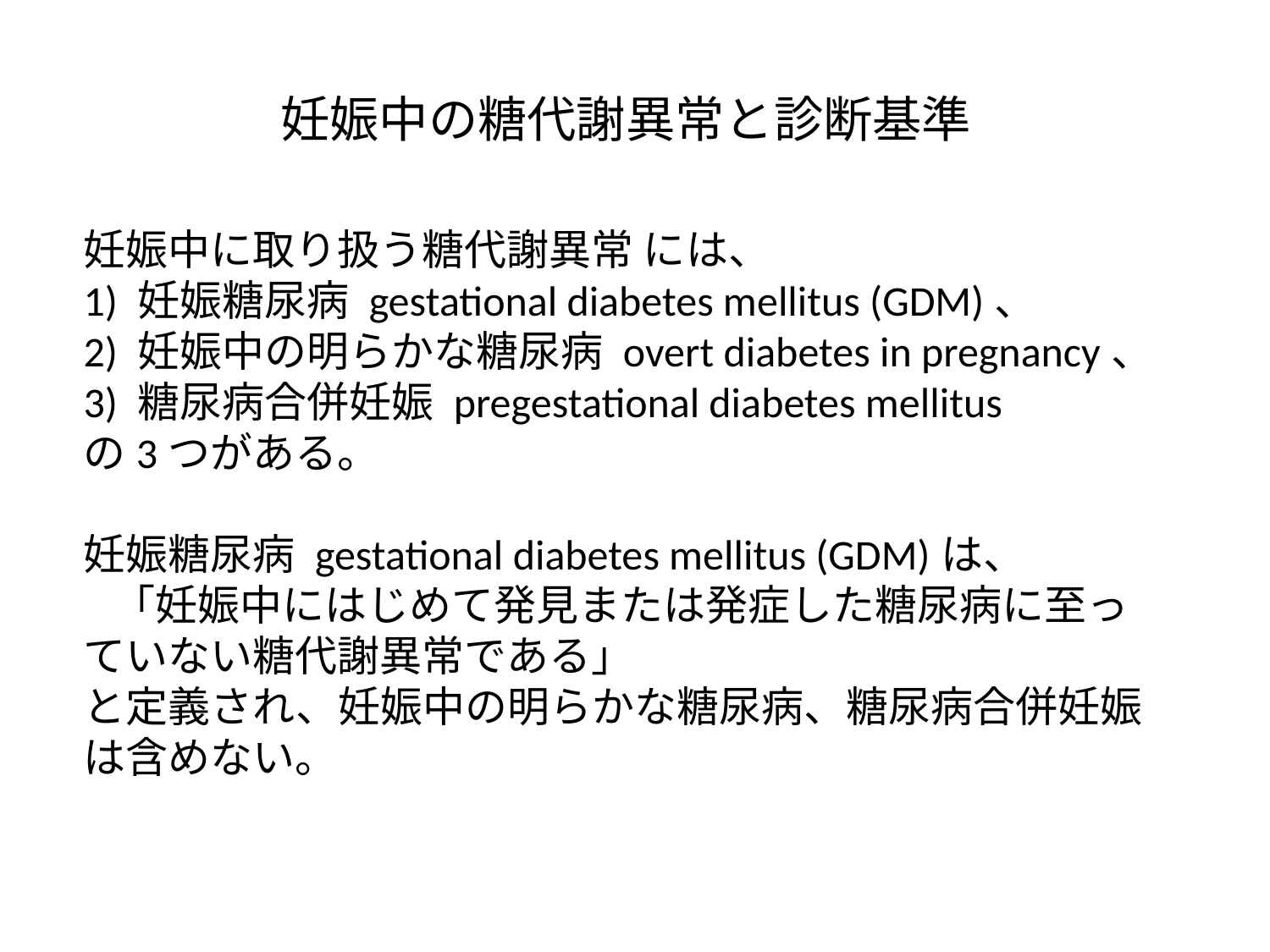

妊娠中の糖代謝異常と診断基準

妊娠中に取り扱う糖代謝異常 には、
1) 妊娠糖尿病 gestational diabetes mellitus (GDM)、
2) 妊娠中の明らかな糖尿病 overt diabetes in pregnancy、
3) 糖尿病合併妊娠 pregestational diabetes mellitus
の3つがある。

妊娠糖尿病 gestational diabetes mellitus (GDM)は、
  「妊娠中にはじめて発見または発症した糖尿病に至っていない糖代謝異常である」
と定義され、妊娠中の明らかな糖尿病、糖尿病合併妊娠は含めない。